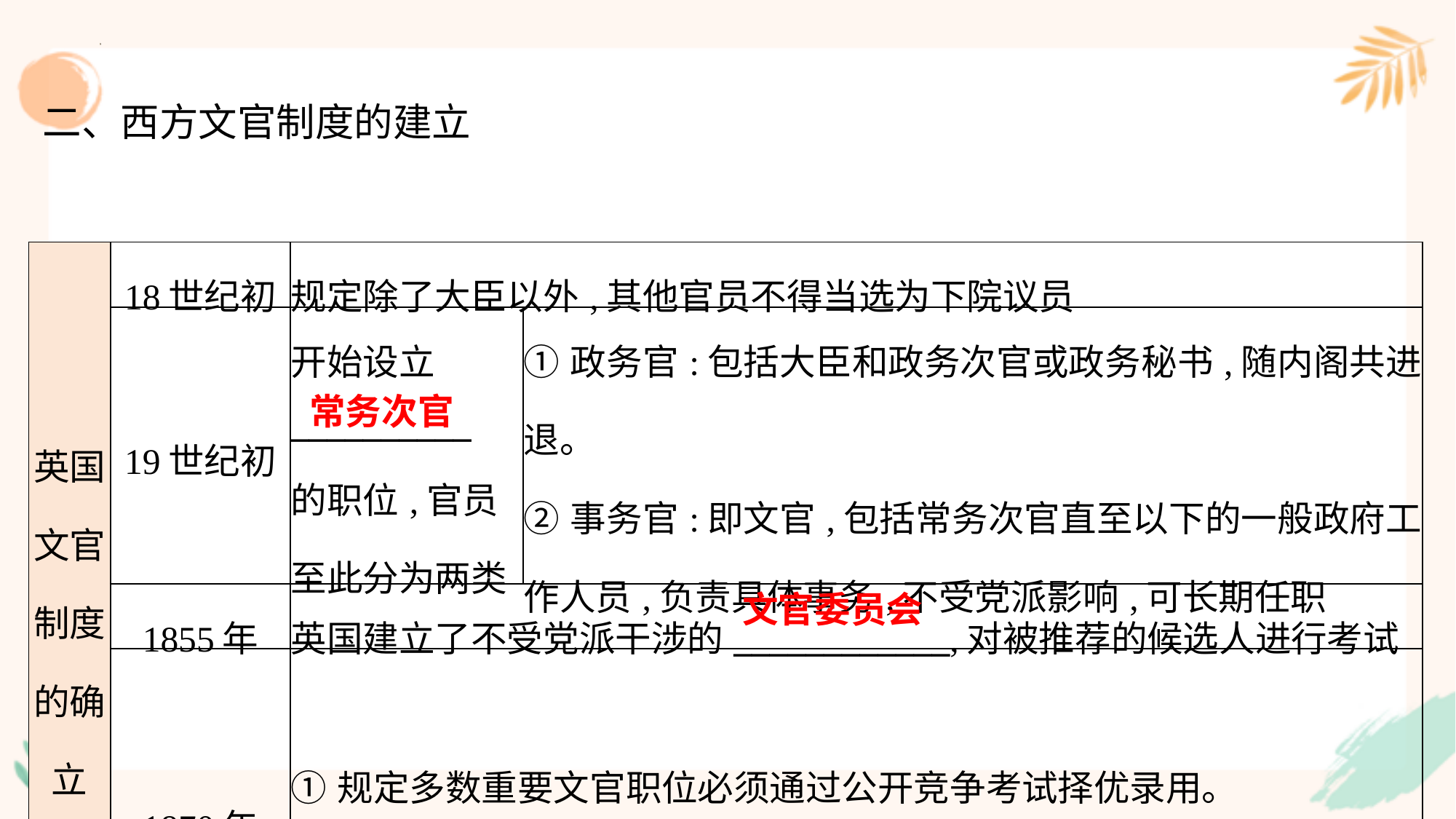

二、西方文官制度的建立

| 英国 文官 制度 的确 立 | 18世纪初 | 规定除了大臣以外,其他官员不得当选为下院议员 |  |
| --- | --- | --- | --- |
|  | 19世纪初 | 开始设立 \_\_\_\_\_\_\_\_\_\_ 的职位,官员 至此分为两类 | ①政务官:包括大臣和政务次官或政务秘书,随内阁共进退。 ②事务官:即文官,包括常务次官直至以下的一般政府工作人员,负责具体事务,不受党派影响,可长期任职 |
|  | 1855年 | 英国建立了不受党派干涉的\_\_\_\_\_\_\_\_\_\_\_\_,对被推荐的候选人进行考试 |  |
|  | 1870年 | ①规定多数重要文官职位必须通过公开竞争考试择优录用。 ②文官委员会有权独立决定文官的基本录用条件,文官制度最终确立 |  |
常务次官
文官委员会